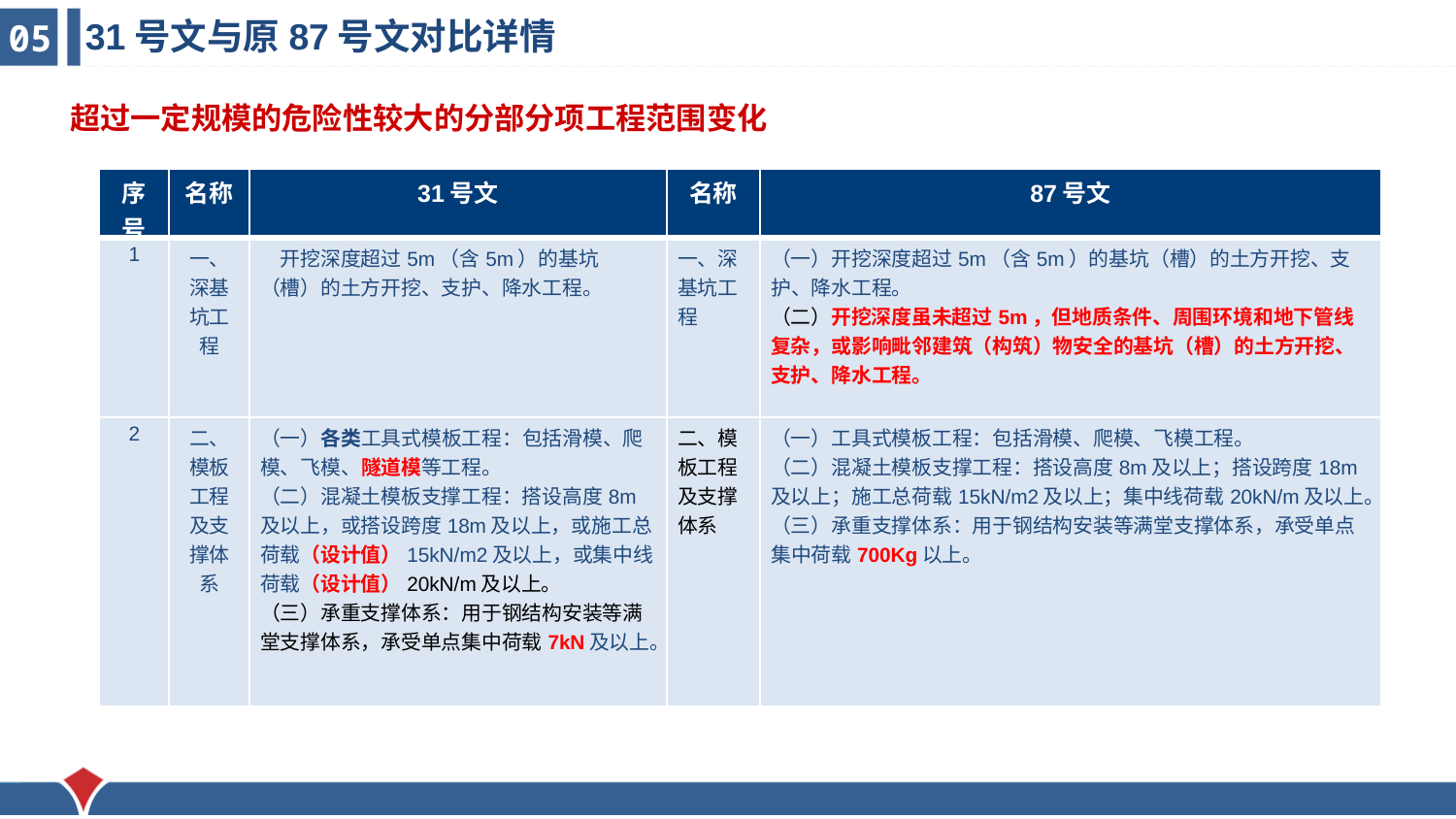

31号文与原87号文对比详情
05
超过一定规模的危险性较大的分部分项工程范围变化
| 序号 | 名称 | 31号文 | 名称 | 87号文 |
| --- | --- | --- | --- | --- |
| 1 | 一、深基坑工程 | 开挖深度超过5m（含5m）的基坑（槽）的土方开挖、支护、降水工程。 | 一、深基坑工程 | （一）开挖深度超过5m（含5m）的基坑（槽）的土方开挖、支护、降水工程。 （二）开挖深度虽未超过5m，但地质条件、周围环境和地下管线复杂，或影响毗邻建筑（构筑）物安全的基坑（槽）的土方开挖、支护、降水工程。 |
| 2 | 二、模板工程及支撑体系 | （一）各类工具式模板工程：包括滑模、爬模、飞模、隧道模等工程。 （二）混凝土模板支撑工程：搭设高度8m及以上，或搭设跨度18m及以上，或施工总荷载（设计值）15kN/m2及以上，或集中线荷载（设计值）20kN/m及以上。 （三）承重支撑体系：用于钢结构安装等满堂支撑体系，承受单点集中荷载7kN及以上。 | 二、模板工程及支撑体系 | （一）工具式模板工程：包括滑模、爬模、飞模工程。 （二）混凝土模板支撑工程：搭设高度8m及以上；搭设跨度18m及以上；施工总荷载15kN/m2及以上；集中线荷载20kN/m及以上。 （三）承重支撑体系：用于钢结构安装等满堂支撑体系，承受单点集中荷载700Kg以上。 |